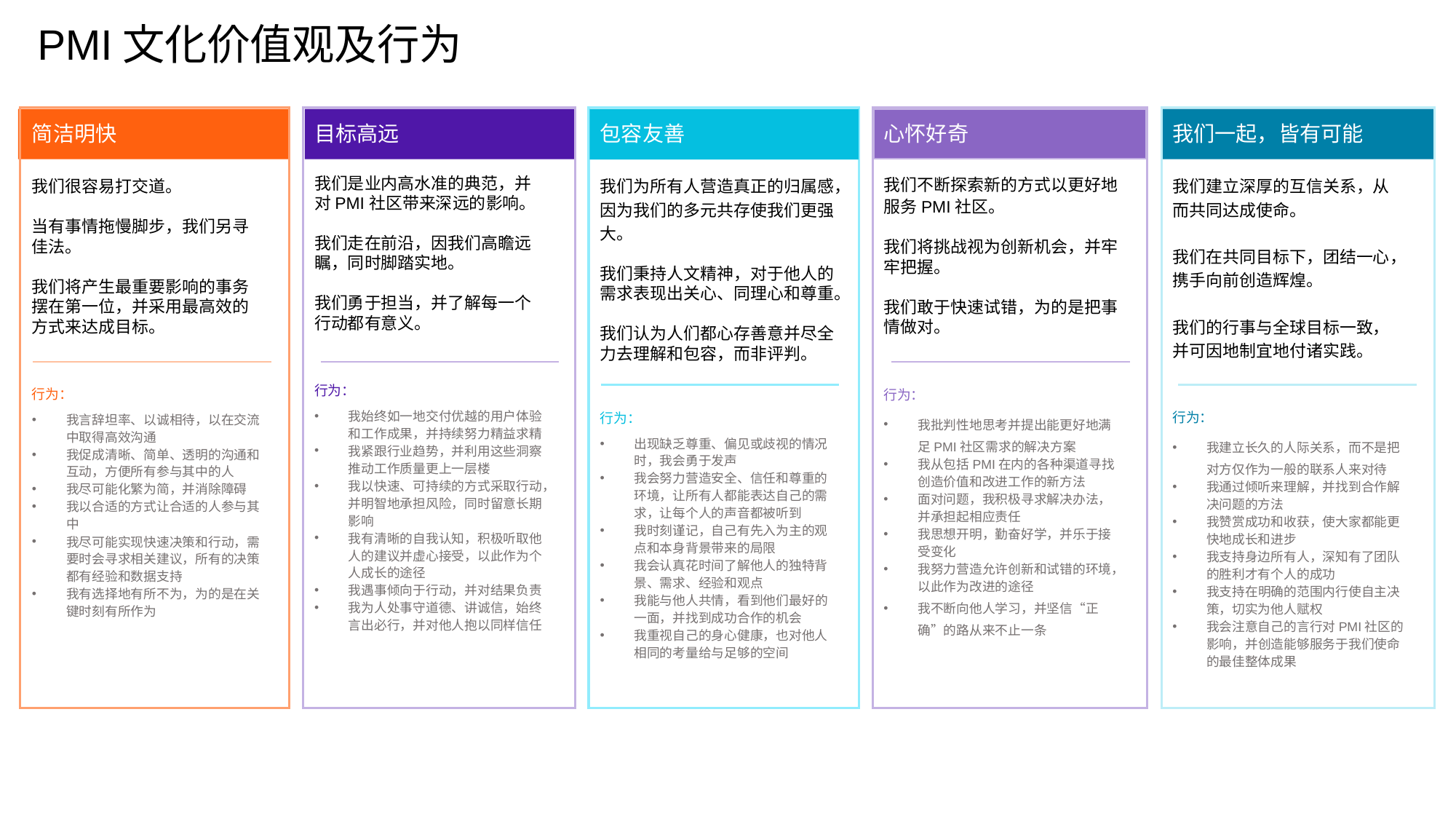

PMI文化价值观及行为

简洁明快
目标高远
包容友善
心怀好奇
我们一起，皆有可能
我们很容易打交道。

当有事情拖慢脚步，我们另寻佳法。

我们将产生最重要影响的事务摆在第一位，并采用最高效的方式来达成目标。

行为：

我言辞坦率、以诚相待，以在交流中取得高效沟通​
我促成清晰、简单、透明的沟通和互动，方便所有参与其中的人
我尽可能化繁为简，并消除障碍
我以合适的方式让合适的人参与其中
我尽可能实现快速决策和行动，需要时会寻求相关建议，所有的决策都有经验和数据支持
我有选择地有所不为，为的是在关键时刻有所作为

我们是业内高水准的典范，并对PMI社区带来深远的影响。

我们走在前沿，因我们高瞻远瞩，同时脚踏实地。

我们勇于担当，并了解每一个行动都有意义。

行为：

我始终如一地交付优越的用户体验和工作成果，并持续努力精益求精
我紧跟行业趋势，并利用这些洞察推动工作质量更上一层楼
我以快速、可持续的方式采取行动，并明智地承担风险，同时留意长期影响
我有清晰的自我认知，积极听取他人的建议并虚心接受，以此作为个人成长的途径
我遇事倾向于行动，并对结果负责
我为人处事守道德、讲诚信，始终言出必行，并对他人抱以同样信任
我们为所有人营造真正的归属感，因为我们的多元共存使我们更强大。

我们秉持人文精神，对于他人的需求表现出关心、同理心和尊重。

我们认为人们都心存善意并尽全力去理解和包容，而非评判。

行为：

出现缺乏尊重、偏见或歧视的情况时，我会勇于发声
我会努力营造安全、信任和尊重的环境，让所有人都能表达自己的需求，让每个人的声音都被听到
我时刻谨记，自己有先入为主的观点和本身背景带来的局限
我会认真花时间了解他人的独特背景、需求、经验和观点
我能与他人共情，看到他们最好的一面，并找到成功合作的机会
我重视自己的身心健康，也对他人相同的考量给与足够的空间

我们不断探索新的方式以更好地服务PMI社区。

我们将挑战视为创新机会，并牢牢把握。

我们敢于快速试错，为的是把事情做对。

行为：

我批判性地思考并提出能更好地满足PMI社区需求的解决方案
我从包括PMI在内的各种渠道寻找创造价值和改进工作的新方法
面对问题，我积极寻求解决办法，并承担起相应责任
我思想开明，勤奋好学，并乐于接受变化
我努力营造允许创新和试错的环境，以此作为改进的途径
我不断向他人学习，并坚信“正确”的路从来不止一条​

我们建立深厚的互信关系，从而共同达成使命。

我们在共同目标下，团结一心，携手向前创造辉煌。

我们的行事与全球目标一致，并可因地制宜地付诸实践。

行为：

我建立长久的人际关系，而不是把对方仅作为一般的联系人来对待
我通过倾听来理解，并找到合作解决问题的方法
我赞赏成功和收获，使大家都能更快地成长和进步
我支持身边所有人，深知有了团队的胜利才有个人的成功
我支持在明确的范围内行使自主决策，切实为他人赋权​
我会注意自己的言行对PMI社区的影响，并创造能够服务于我们使命的最佳整体成果